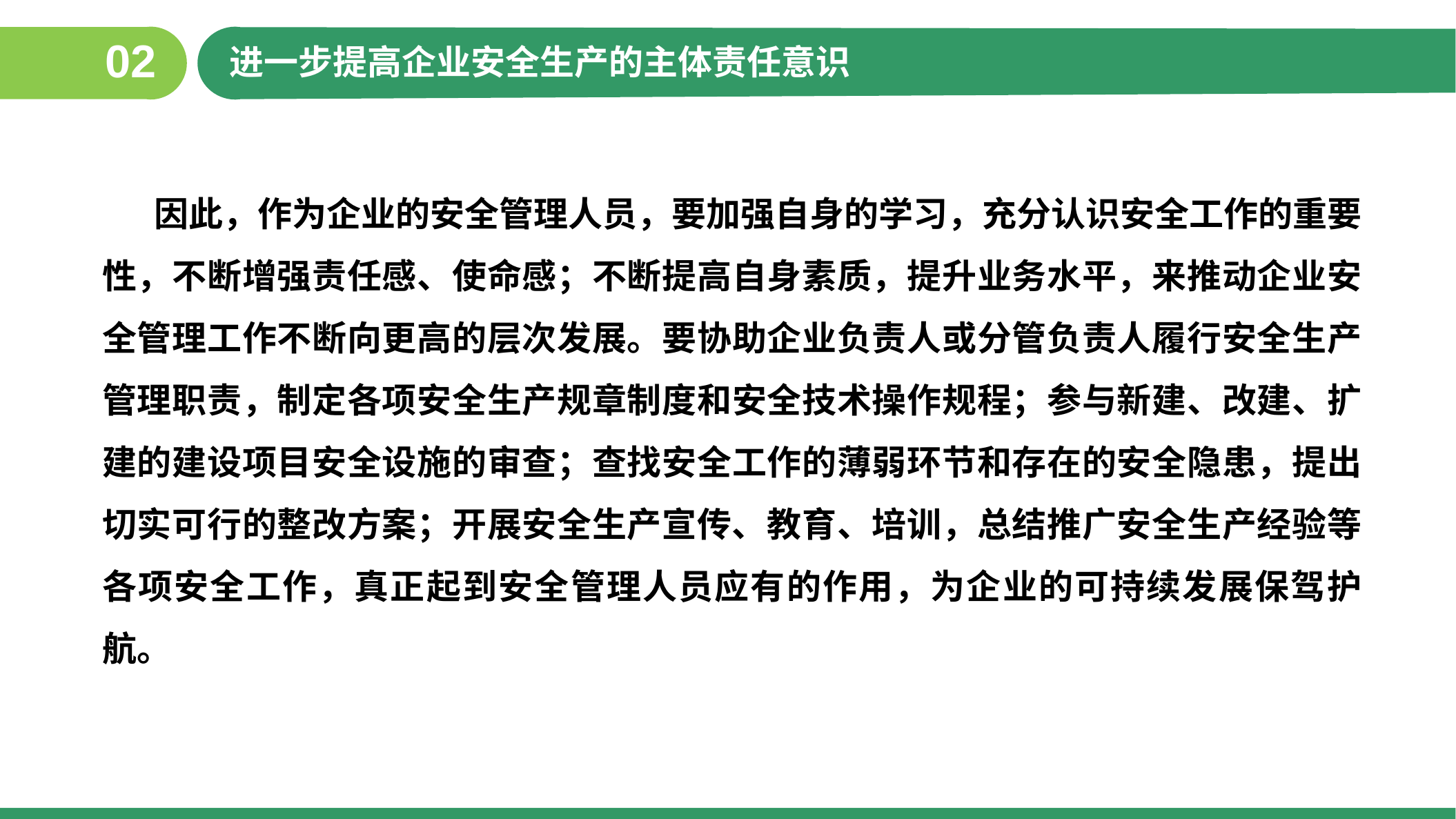

02

进一步提高企业安全生产的主体责任意识

因此，作为企业的安全管理人员，要加强自身的学习，充分认识安全工作的重要性，不断增强责任感、使命感；不断提高自身素质，提升业务水平，来推动企业安全管理工作不断向更高的层次发展。要协助企业负责人或分管负责人履行安全生产管理职责，制定各项安全生产规章制度和安全技术操作规程；参与新建、改建、扩建的建设项目安全设施的审查；查找安全工作的薄弱环节和存在的安全隐患，提出切实可行的整改方案；开展安全生产宣传、教育、培训，总结推广安全生产经验等各项安全工作，真正起到安全管理人员应有的作用，为企业的可持续发展保驾护航。
11